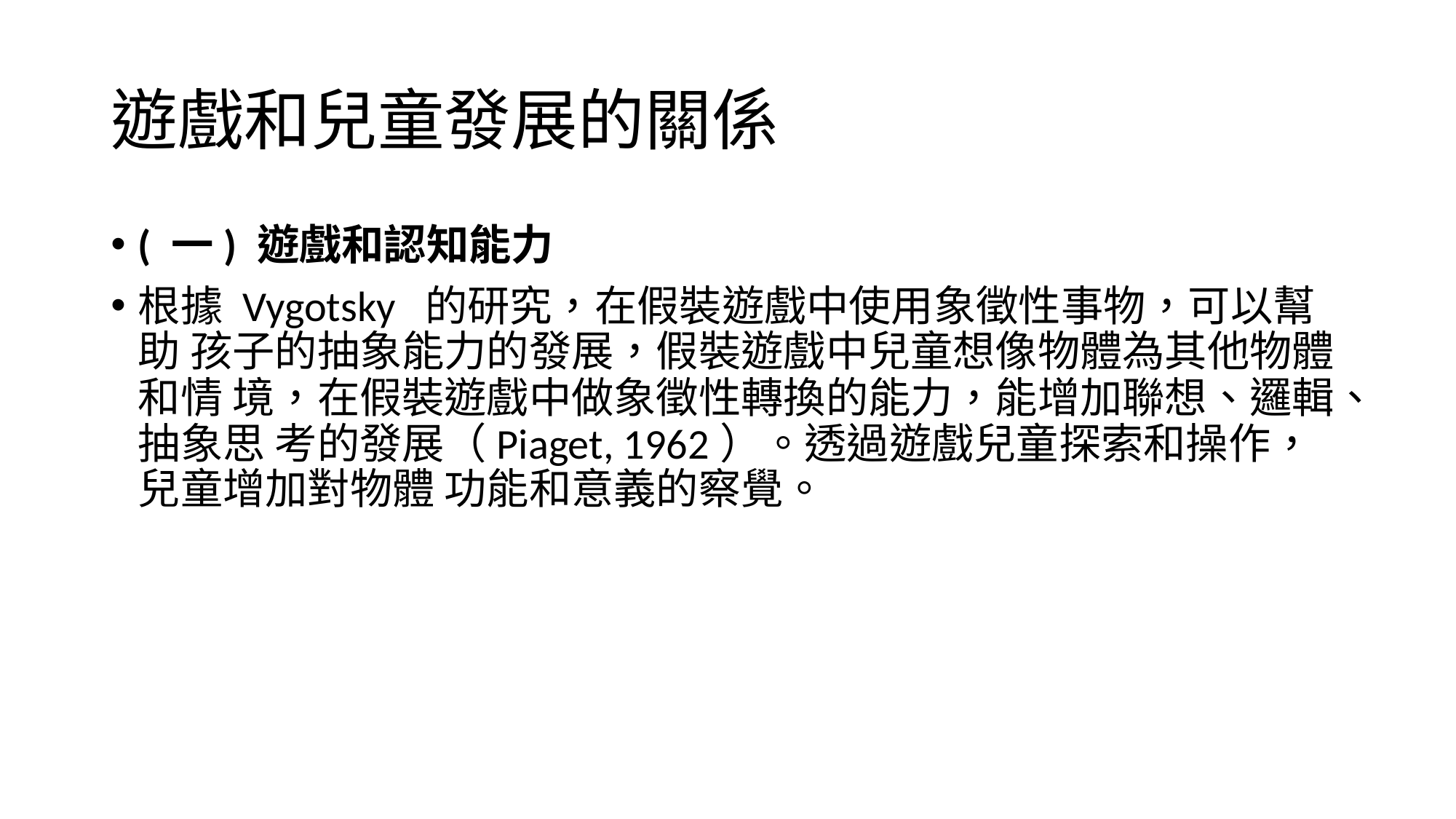

# 遊戲和兒童發展的關係
( 一) 遊戲和認知能力
根據 Vygotsky  的研究，在假裝遊戲中使用象徵性事物，可以幫助 孩子的抽象能力的發展，假裝遊戲中兒童想像物體為其他物體和情 境，在假裝遊戲中做象徵性轉換的能力，能增加聯想、邏輯、抽象思 考的發展（Piaget, 1962）。透過遊戲兒童探索和操作，兒童增加對物體 功能和意義的察覺。